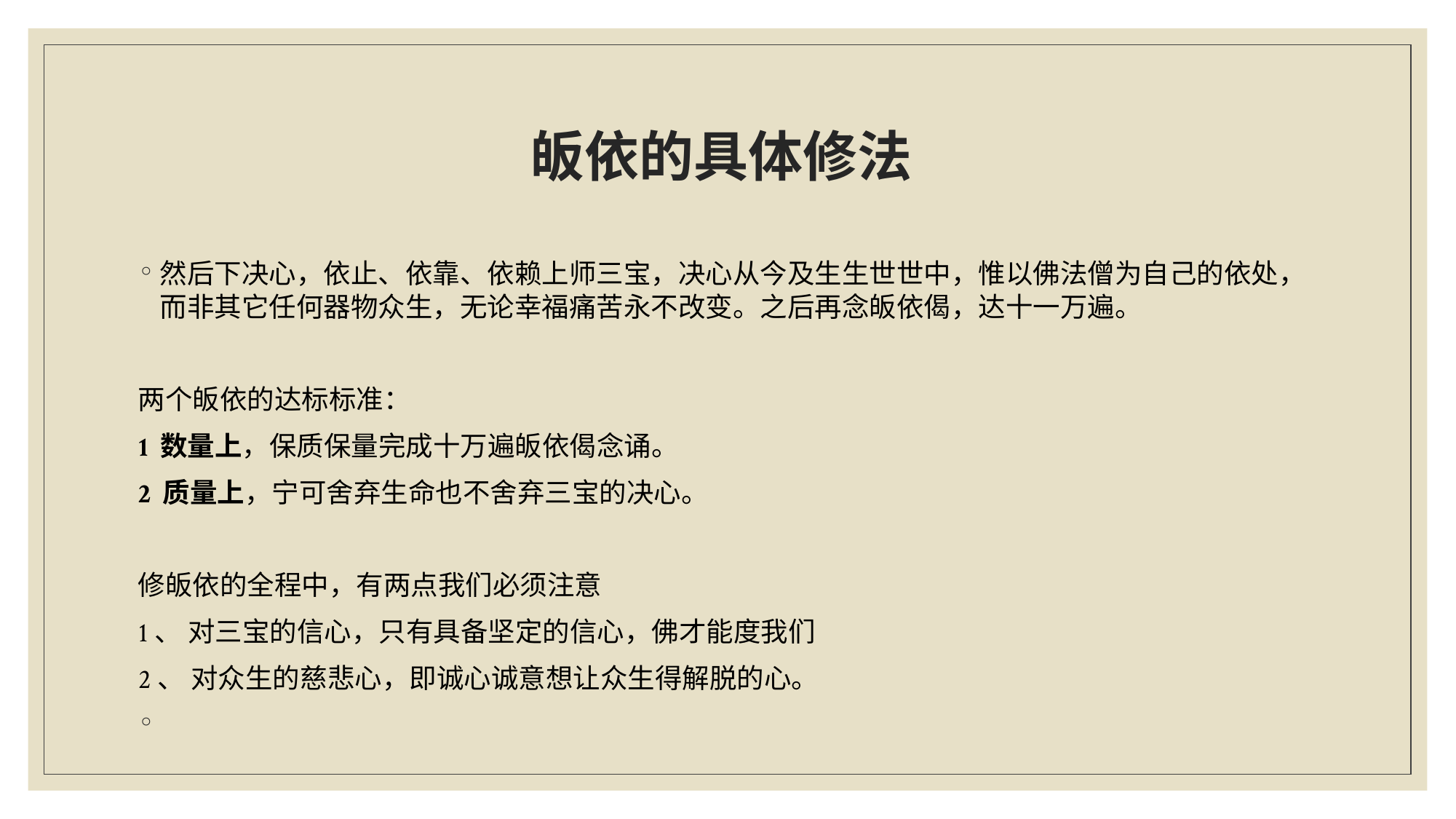

# 皈依的具体修法
然后下决心，依止、依靠、依赖上师三宝，决心从今及生生世世中，惟以佛法僧为自己的依处，而非其它任何器物众生，无论幸福痛苦永不改变。之后再念皈依偈，达十一万遍。

两个皈依的达标标准：
1 数量上，保质保量完成十万遍皈依偈念诵。
2 质量上，宁可舍弃生命也不舍弃三宝的决心。

修皈依的全程中，有两点我们必须注意
1、 对三宝的信心，只有具备坚定的信心，佛才能度我们
2、 对众生的慈悲心，即诚心诚意想让众生得解脱的心。